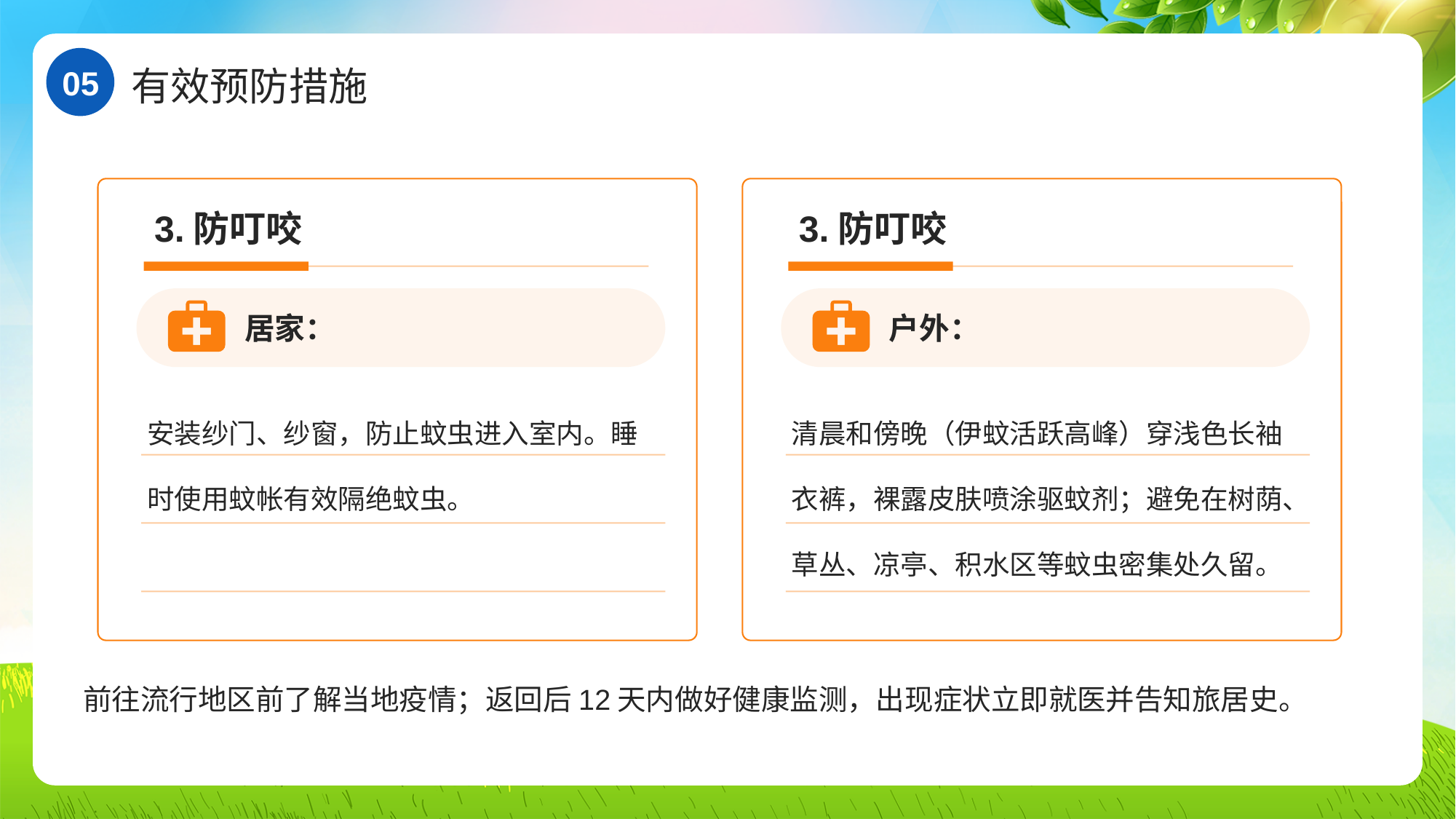

有效预防措施
05

3.防叮咬

户外：
清晨和傍晚（伊蚊活跃高峰）穿浅色长袖衣裤，裸露皮肤喷涂驱蚊剂；避免在树荫、草丛、凉亭、积水区等蚊虫密集处久留。

3.防叮咬

居家：
安装纱门、纱窗，防止蚊虫进入室内。睡时使用蚊帐有效隔绝蚊虫。

前往流行地区前了解当地疫情；返回后12天内做好健康监测，出现症状立即就医并告知旅居史。